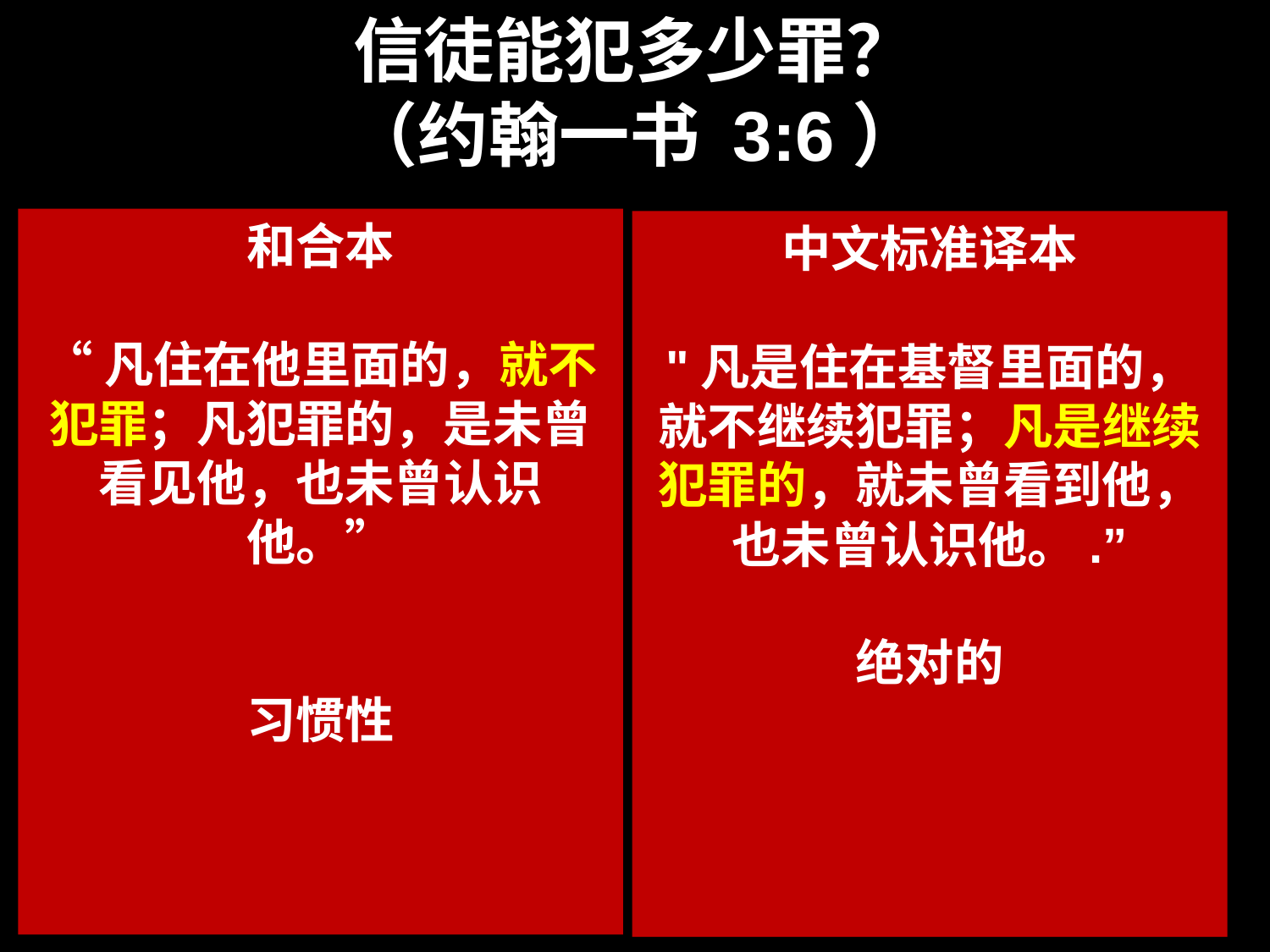

信徒能犯多少罪？
（约翰一书 3:6）
和合本

“凡住在他里面的，就不犯罪；凡犯罪的，是未曾看见他，也未曾认识他。”

习惯性
中文标准译本

"凡是住在基督里面的，就不继续犯罪；凡是继续犯罪的，就未曾看到他，也未曾认识他。.”

绝对的